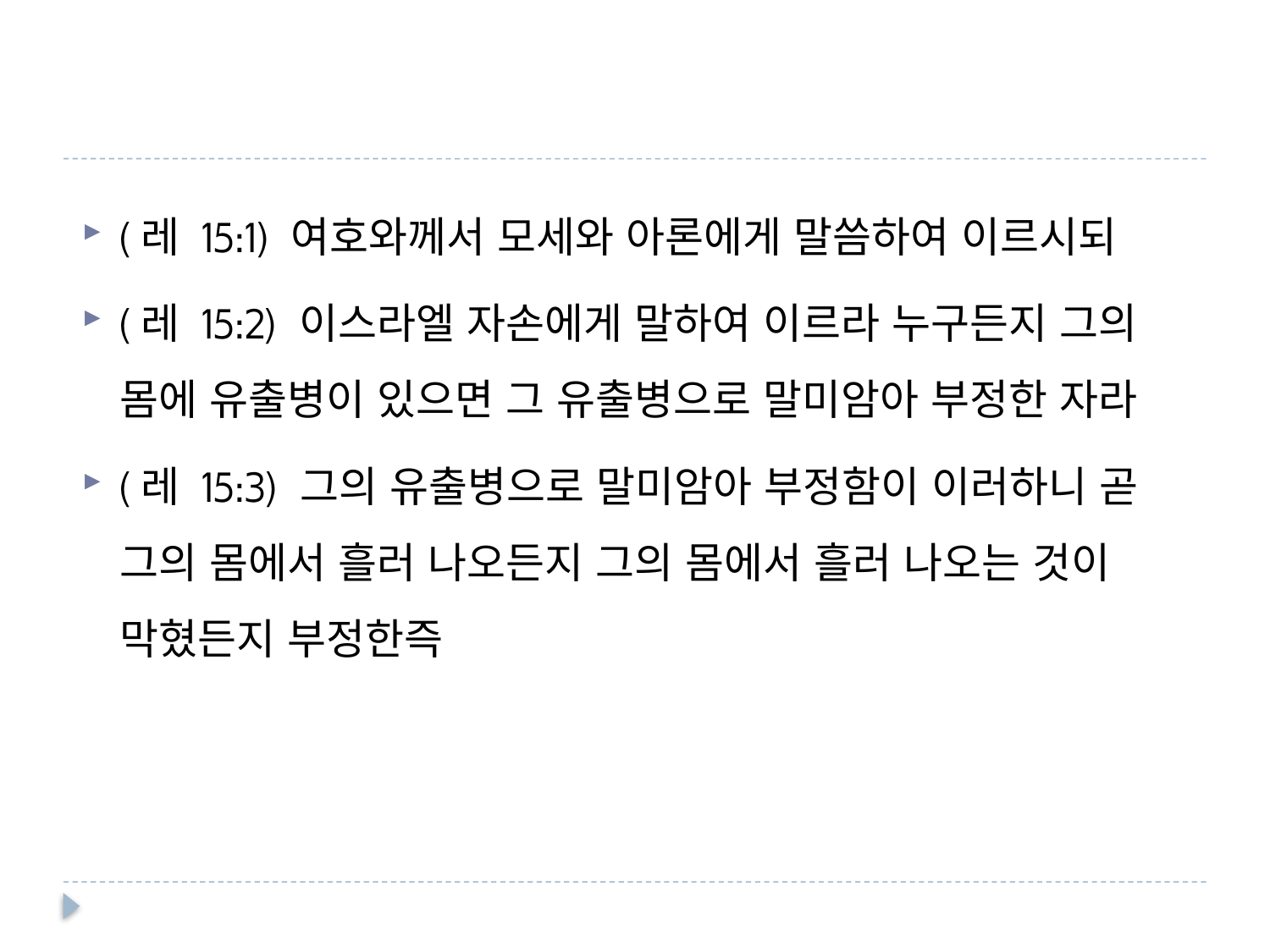

#
(레 15:1) 여호와께서 모세와 아론에게 말씀하여 이르시되
(레 15:2) 이스라엘 자손에게 말하여 이르라 누구든지 그의 몸에 유출병이 있으면 그 유출병으로 말미암아 부정한 자라
(레 15:3) 그의 유출병으로 말미암아 부정함이 이러하니 곧 그의 몸에서 흘러 나오든지 그의 몸에서 흘러 나오는 것이 막혔든지 부정한즉